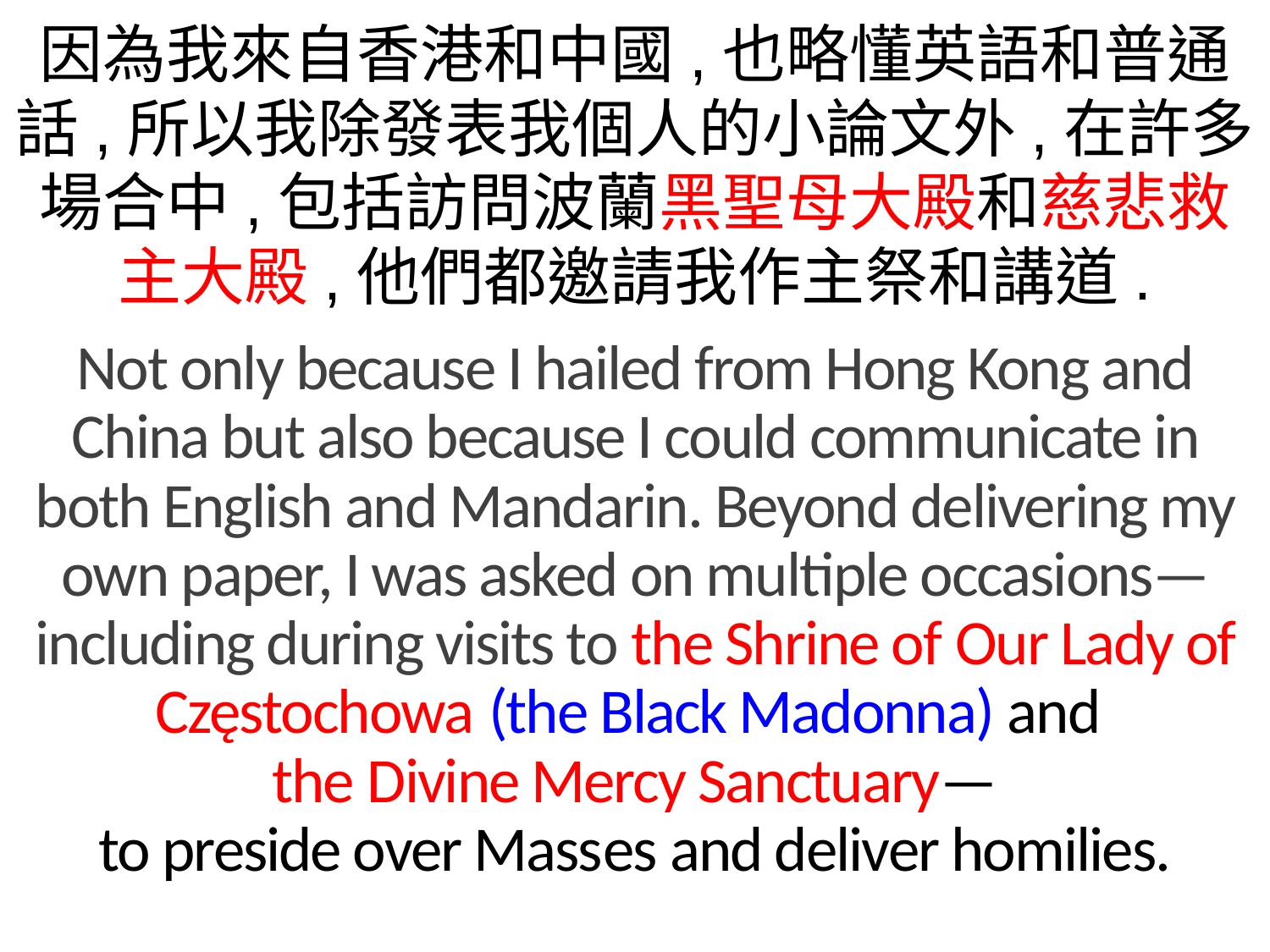

因為我來自香港和中國,也略懂英語和普通話,所以我除發表我個人的小論文外,在許多場合中,包括訪問波蘭黑聖母大殿和慈悲救主大殿,他們都邀請我作主祭和講道.
Not only because I hailed from Hong Kong and China but also because I could communicate in both English and Mandarin. Beyond delivering my own paper, I was asked on multiple occasions—including during visits to the Shrine of Our Lady of Częstochowa (the Black Madonna) and
the Divine Mercy Sanctuary—
to preside over Masses and deliver homilies.